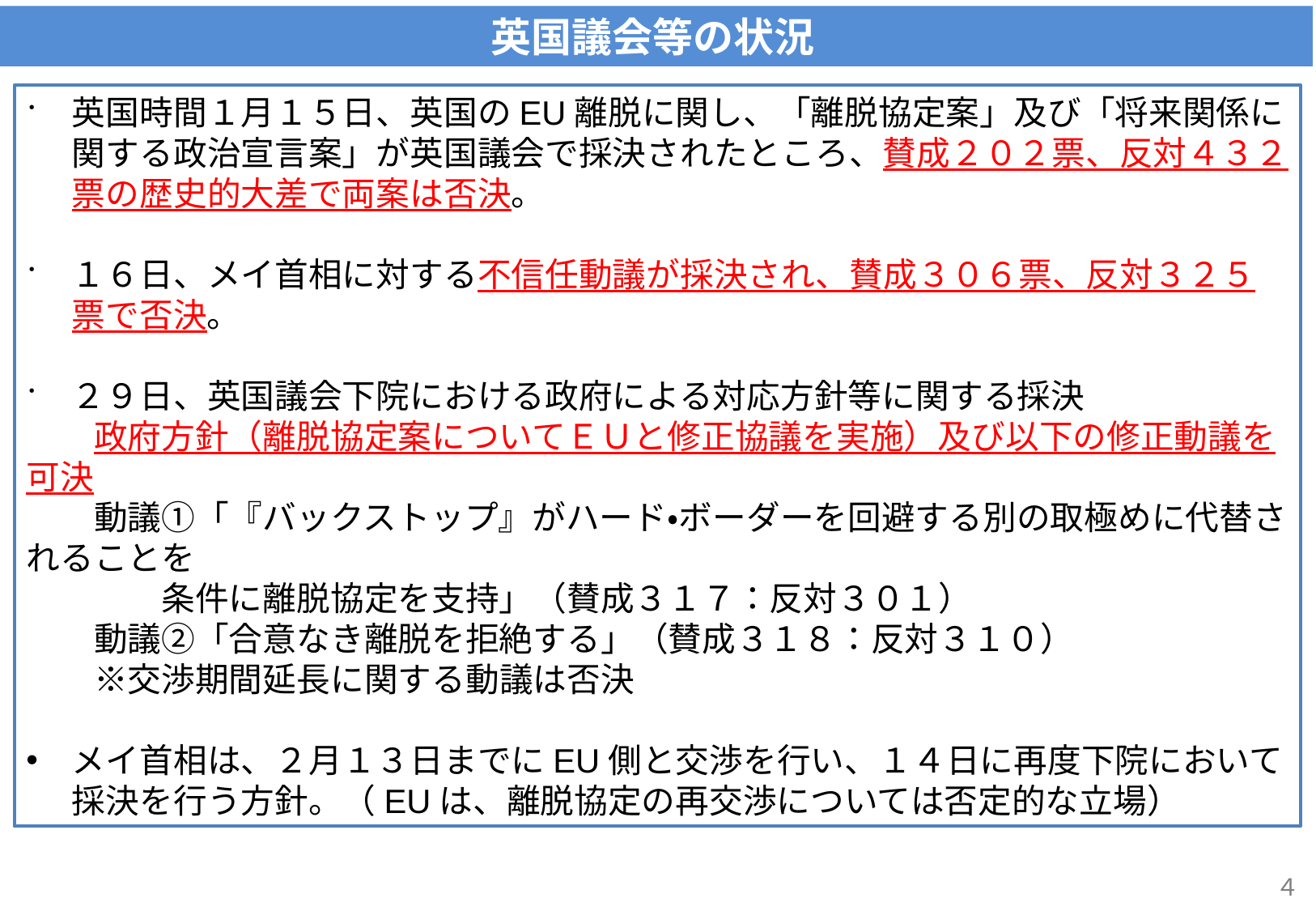

英国議会等の状況
※EUの括弧内のパラは補完的交渉指令
英国時間１月１５日、英国のEU離脱に関し、「離脱協定案」及び「将来関係に関する政治宣言案」が英国議会で採決されたところ、賛成２０２票、反対４３２票の歴史的大差で両案は否決。

１６日、メイ首相に対する不信任動議が採決され、賛成３０６票、反対３２５票で否決。

２９日、英国議会下院における政府による対応方針等に関する採決
　　政府方針（離脱協定案についてＥＵと修正協議を実施）及び以下の修正動議を可決
　　動議①「『バックストップ』がハード・ボーダーを回避する別の取極めに代替されることを
　　　　条件に離脱協定を支持」（賛成３１７：反対３０１）
　　動議②「合意なき離脱を拒絶する」（賛成３１８：反対３１０）
　　※交渉期間延長に関する動議は否決

メイ首相は、２月１３日までにEU側と交渉を行い、１４日に再度下院において採決を行う方針。（EUは、離脱協定の再交渉については否定的な立場）
４